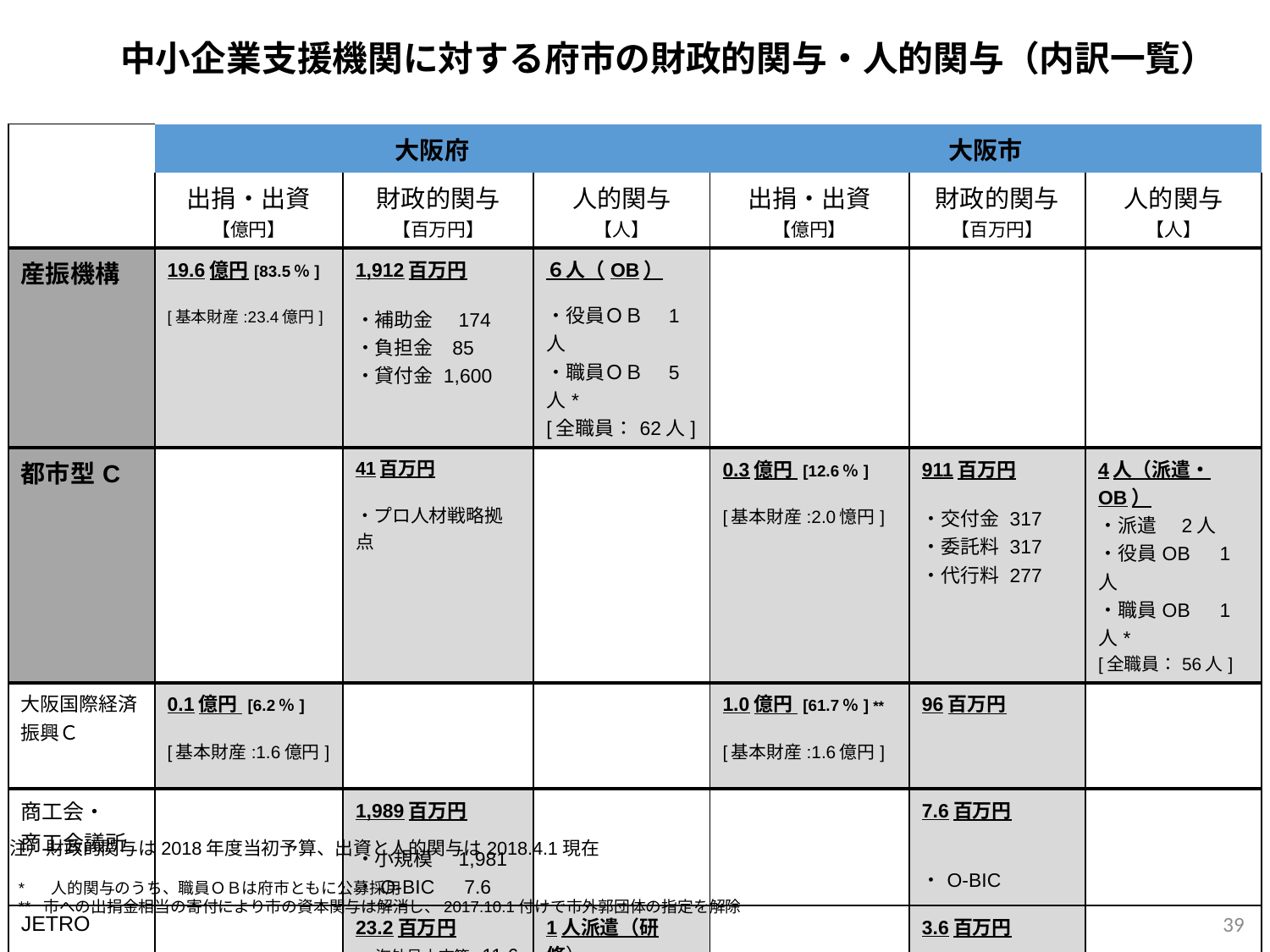

中小企業支援機関に対する府市の財政的関与・人的関与（内訳一覧）
|  | 大阪府 |  |  | 大阪市 |  |  |
| --- | --- | --- | --- | --- | --- | --- |
|  | 出捐・出資 【億円】 | 財政的関与 【百万円】 | 人的関与 【人】 | 出捐・出資 【億円】 | 財政的関与 【百万円】 | 人的関与 【人】 |
| 産振機構 | 19.6億円[83.5％] [基本財産:23.4億円] | 1,912百万円 ・補助金　174 ・負担金 85 ・貸付金 1,600 | ６人（OB） ・役員ＯＢ　1人 ・職員ＯＢ　5人\* [全職員：62人] |  |  |  |
| 都市型C |  | 41百万円 ・プロ人材戦略拠点 |  | 0.3億円 [12.6％] [基本財産:2.0憶円] | 911百万円 ・交付金 317 ・委託料 317 ・代行料 277 | 4人（派遣・OB） ・派遣　2人 ・役員OB　1人 ・職員OB　1人\* [全職員：56人] |
| 大阪国際経済振興Ｃ | 0.1億円 [6.2％] [基本財産:1.6億円] |  |  | 1.0億円 [61.7％] \*\* [基本財産:1.6億円] | 96百万円 |  |
| 商工会・ 商工会議所 |  | 1,989百万円 ・小規模　1,981 ・O-BIC　7.6 |  |  | 7.6百万円 ・O-BIC |  |
| JETRO |  | 23.2百万円 ・海外見本市等 11.6 ・貿易相談　4.6 ・プラットフォーム　4.5 | 1人派遣（研修） |  | 3.6百万円 ・貿易相談 |  |
注）財政的関与は2018年度当初予算、出資と人的関与は2018.4.1現在

  *　  人的関与のうち、職員ＯＢは府市ともに公募採用
  **  市への出捐金相当の寄付により市の資本関与は解消し、2017.10.1付けで市外郭団体の指定を解除
39